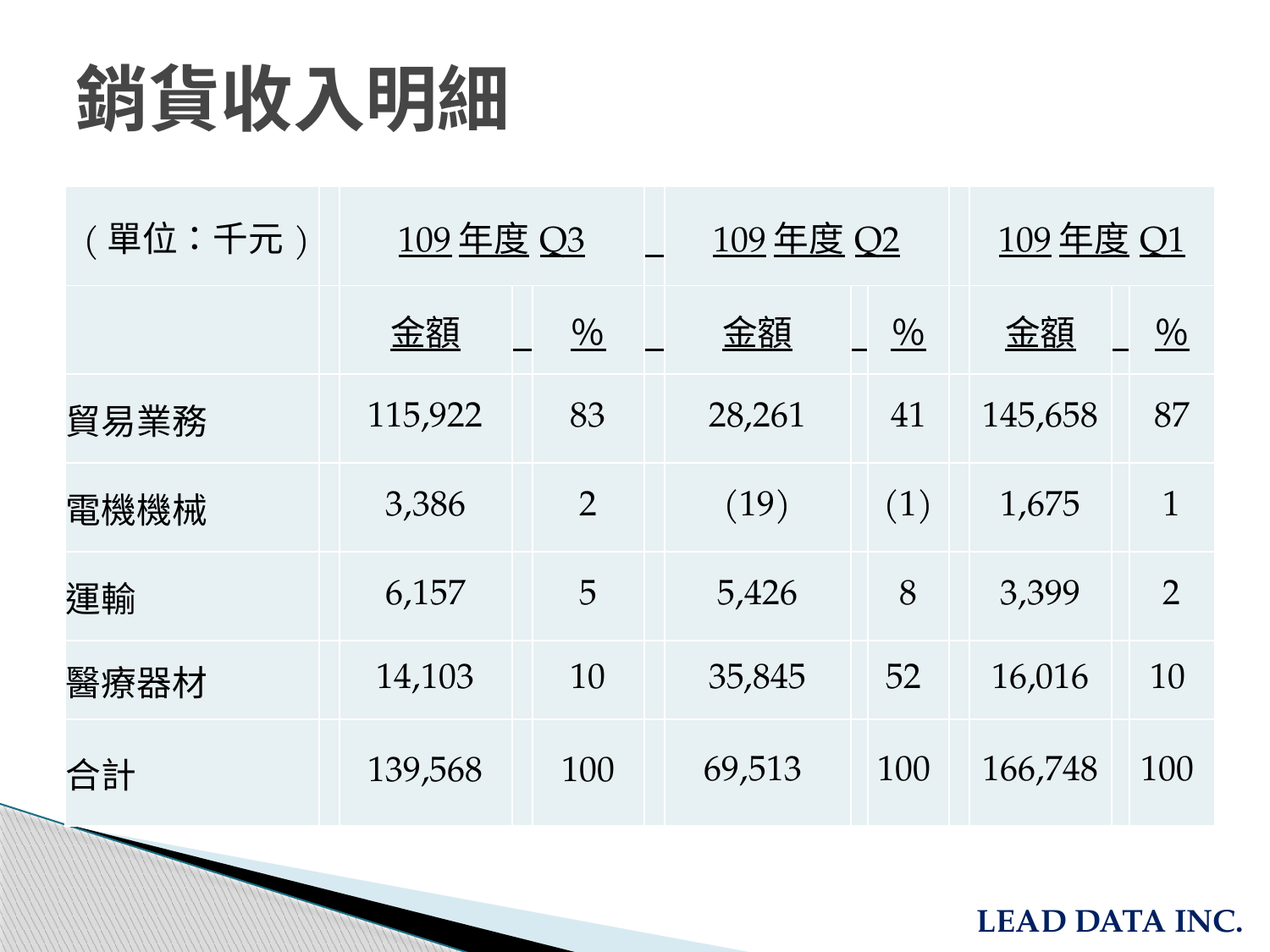

銷貨收入明細
| (單位：千元) |  | 109年度Q3 |  |  |  | 109年度Q2 |  |  |  | 109年度Q1 |  |  |
| --- | --- | --- | --- | --- | --- | --- | --- | --- | --- | --- | --- | --- |
|  |  | 金額 |  | ％ |  | 金額 |  | ％ |  | 金額 |  | ％ |
| 貿易業務 |  | 115,922 |  | 83 |  | 28,261 |  | 41 |  | 145,658 |  | 87 |
| 電機機械 |  | 3,386 |  | 2 |  | (19) |  | (1) |  | 1,675 |  | 1 |
| 運輸 |  | 6,157 |  | 5 |  | 5,426 |  | 8 |  | 3,399 |  | 2 |
| 醫療器材 |  | 14,103 |  | 10 |  | 35,845 |  | 52 |  | 16,016 |  | 10 |
| 合計 |  | 139,568 |  | 100 |  | 69,513 |  | 100 |  | 166,748 |  | 100 |
LEAD DATA INC.